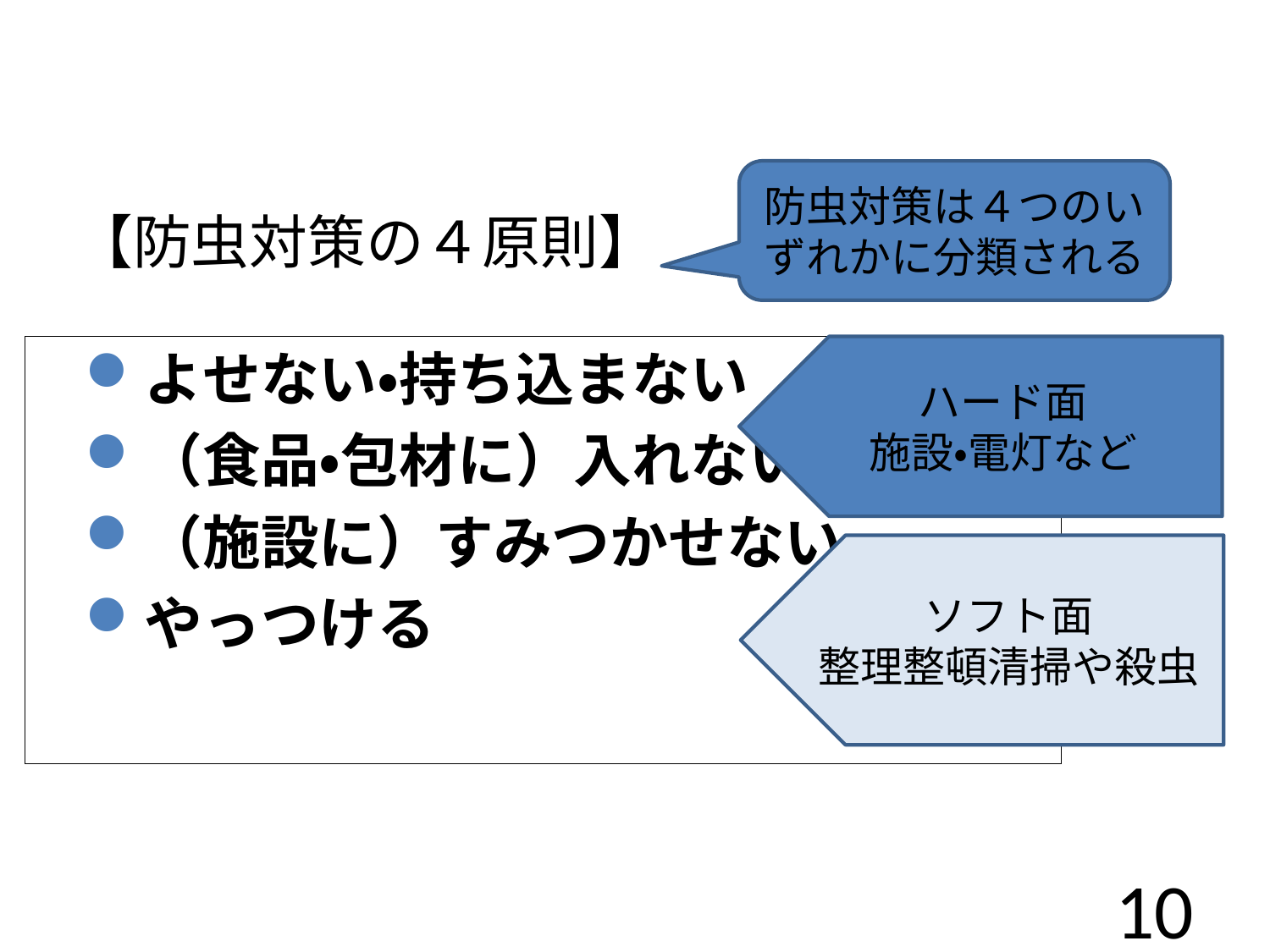

防虫対策は４つのいずれかに分類される
【防虫対策の４原則】
よせない・持ち込まない
（食品・包材に）入れない
（施設に）すみつかせない
やっつける
ハード面
施設・電灯など
ソフト面
整理整頓清掃や殺虫
10